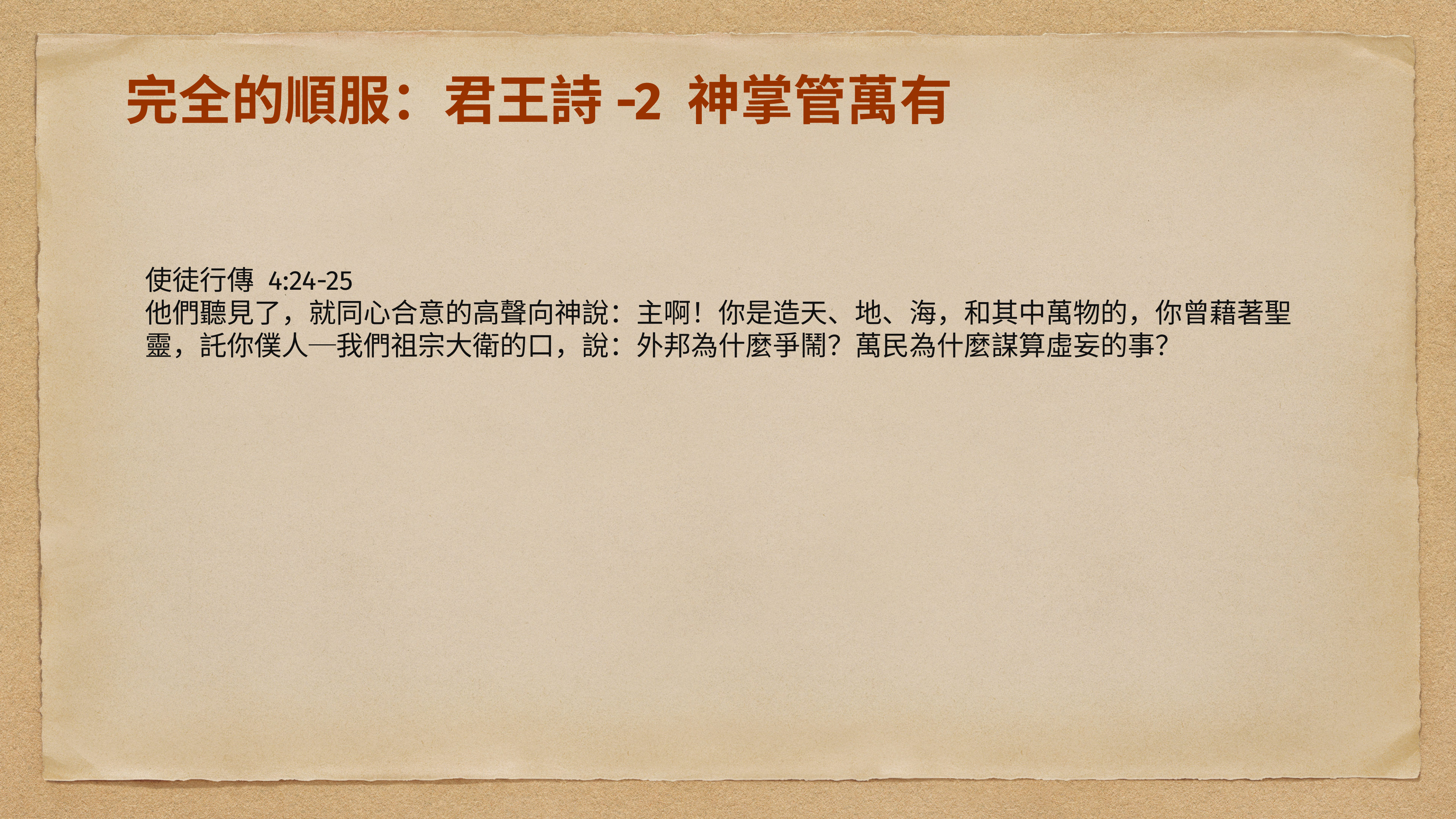

# 完全的順服：君王詩-2 神掌管萬有
使徒行傳 4:24-25
他們聽見了，就同心合意的高聲向神說：主啊！你是造天、地、海，和其中萬物的，你曾藉著聖靈，託你僕人─我們祖宗大衛的口，說：外邦為什麼爭鬧？萬民為什麼謀算虛妄的事？